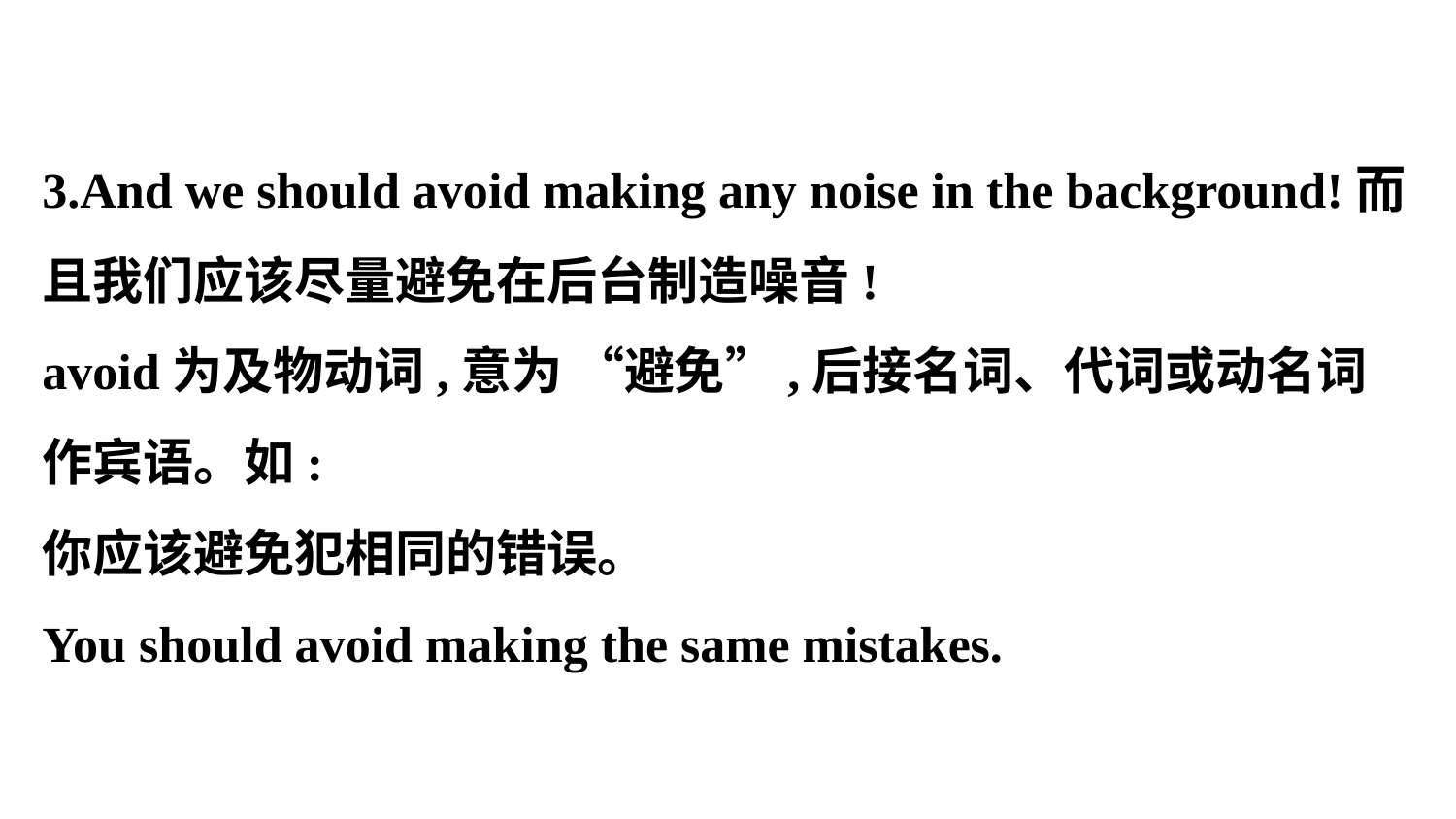

3.And we should avoid making any noise in the background!而且我们应该尽量避免在后台制造噪音!
avoid为及物动词,意为 “避免”,后接名词、代词或动名词作宾语。如:
你应该避免犯相同的错误。
You should avoid making the same mistakes.